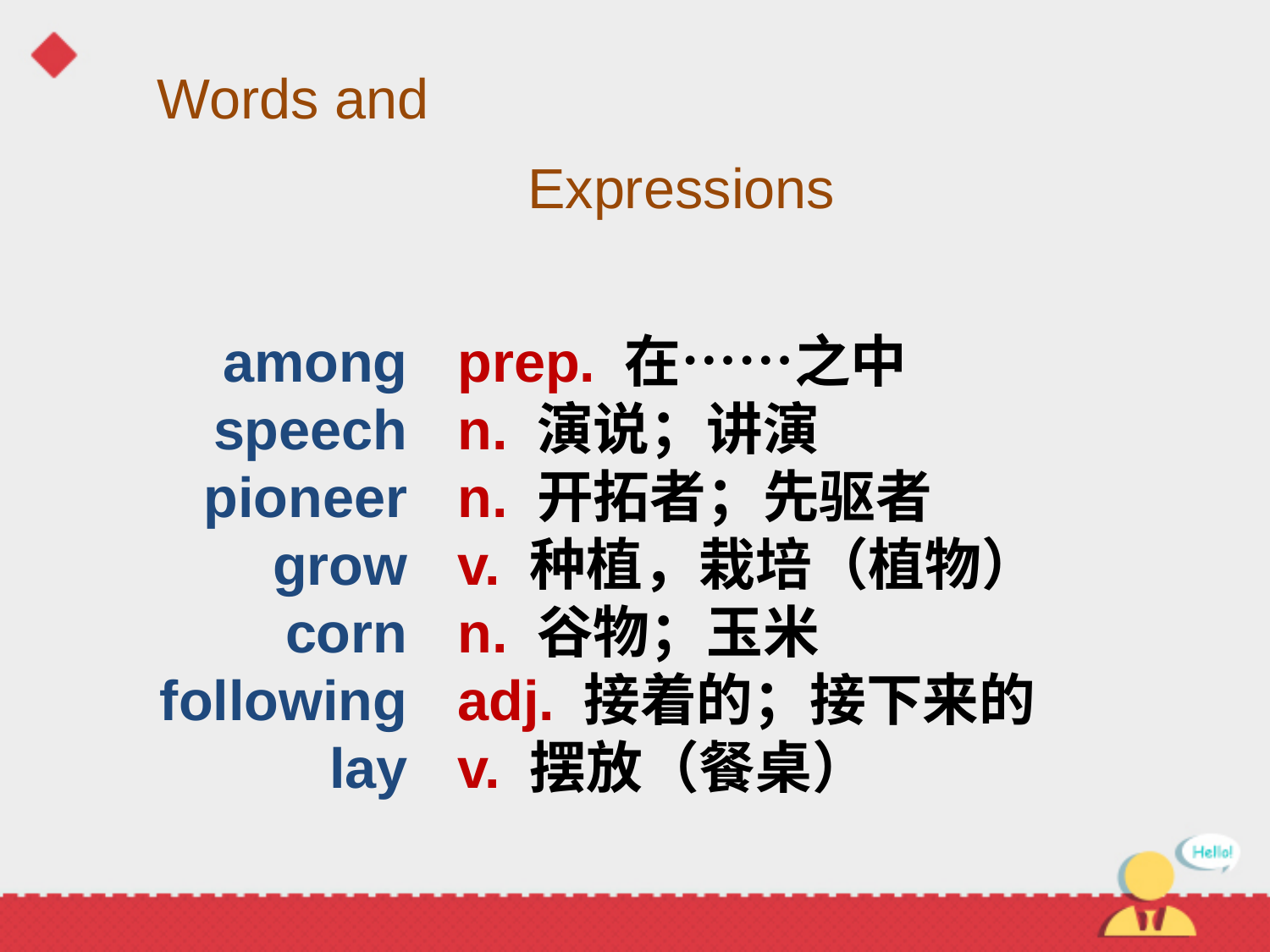

Words and
Expressions
among
speech
pioneer
grow
corn
following
lay
prep. 在……之中
n. 演说；讲演
n. 开拓者；先驱者
v. 种植，栽培（植物）
n. 谷物；玉米
adj. 接着的；接下来的
v. 摆放（餐桌）